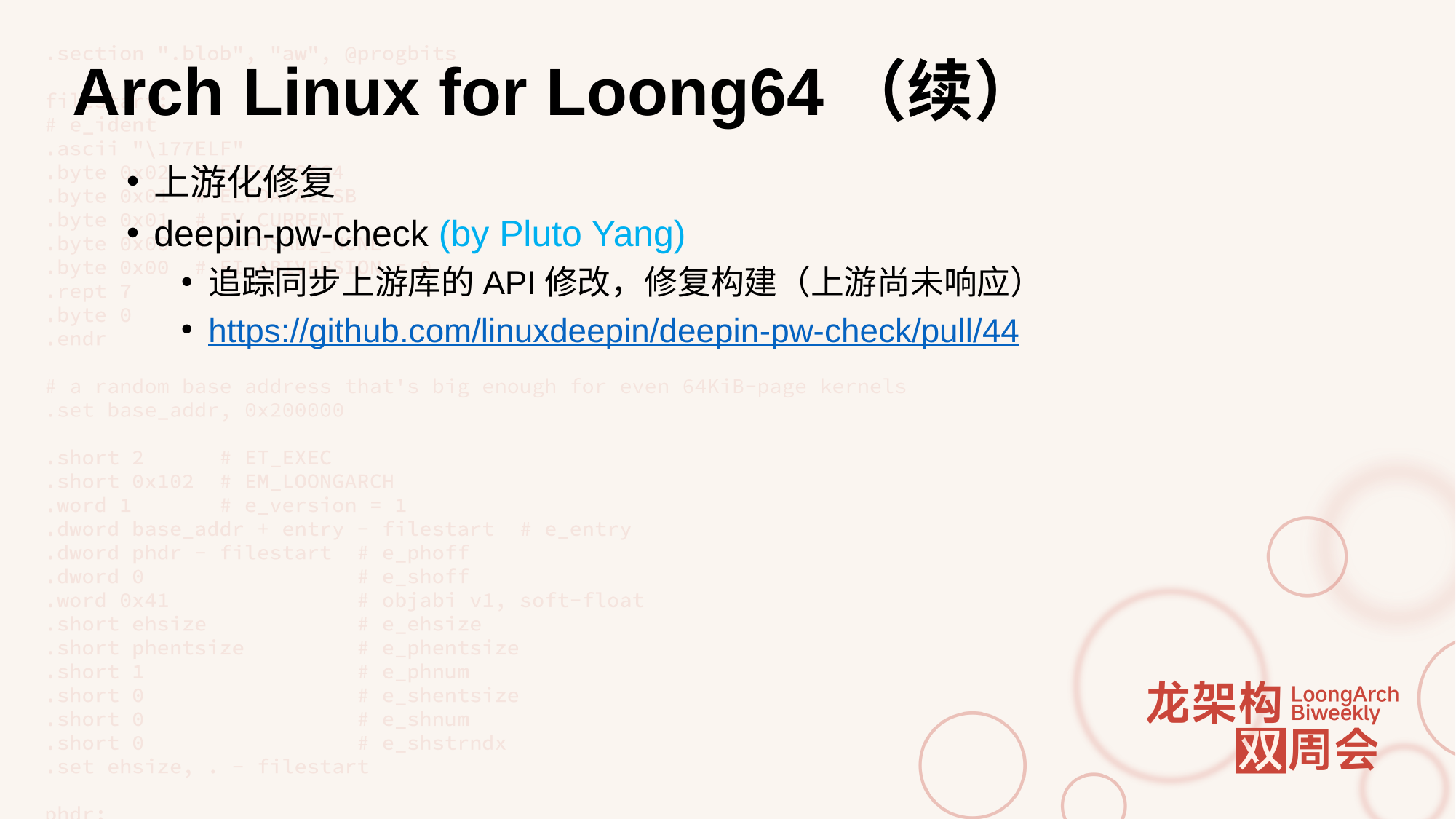

# Arch Linux for Loong64（续）
上游化修复
deepin-pw-check (by Pluto Yang)
追踪同步上游库的API修改，修复构建（上游尚未响应）
https://github.com/linuxdeepin/deepin-pw-check/pull/44